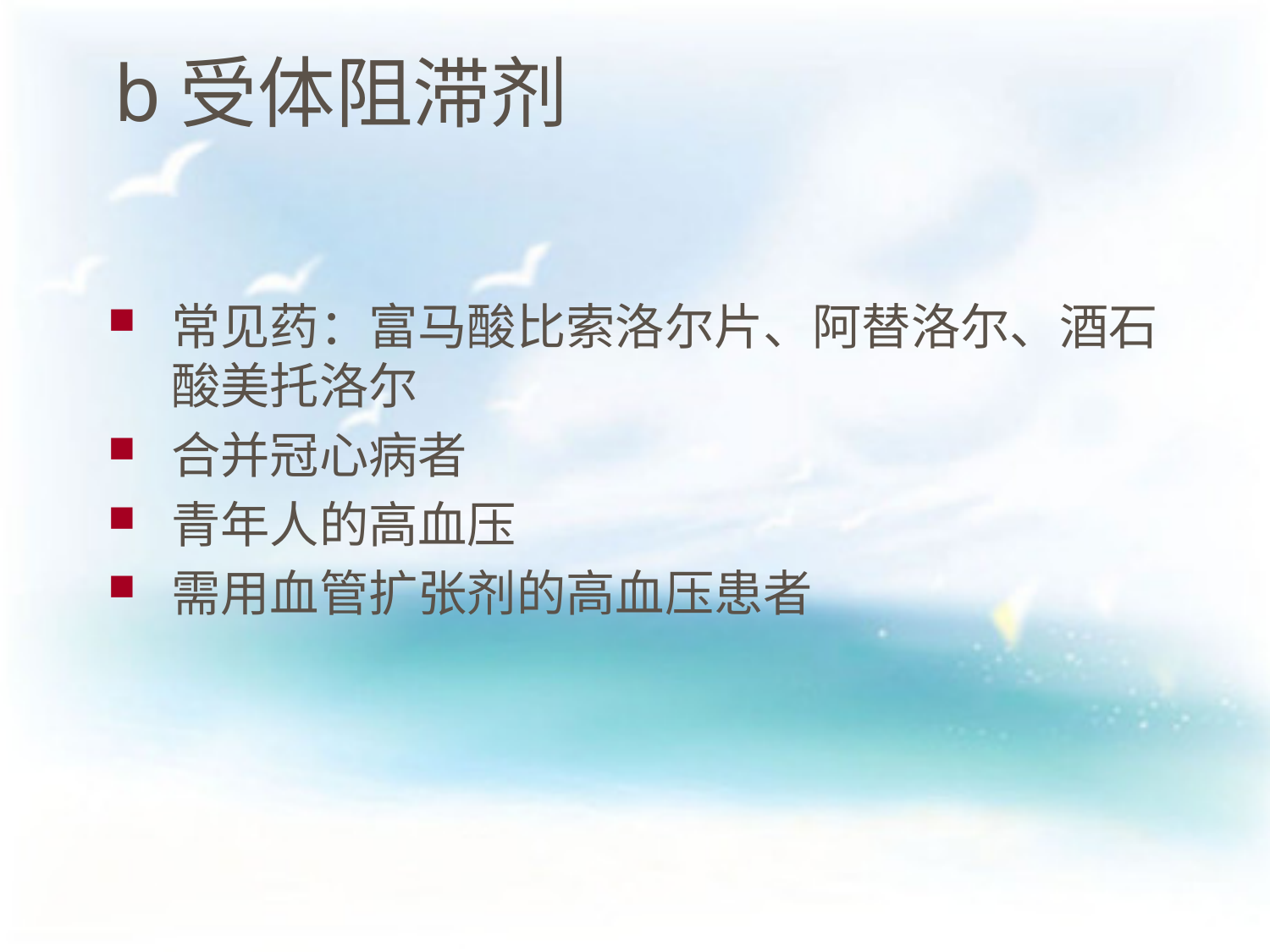

# b受体阻滞剂
常见药：富马酸比索洛尔片、阿替洛尔、酒石酸美托洛尔
合并冠心病者
青年人的高血压
需用血管扩张剂的高血压患者